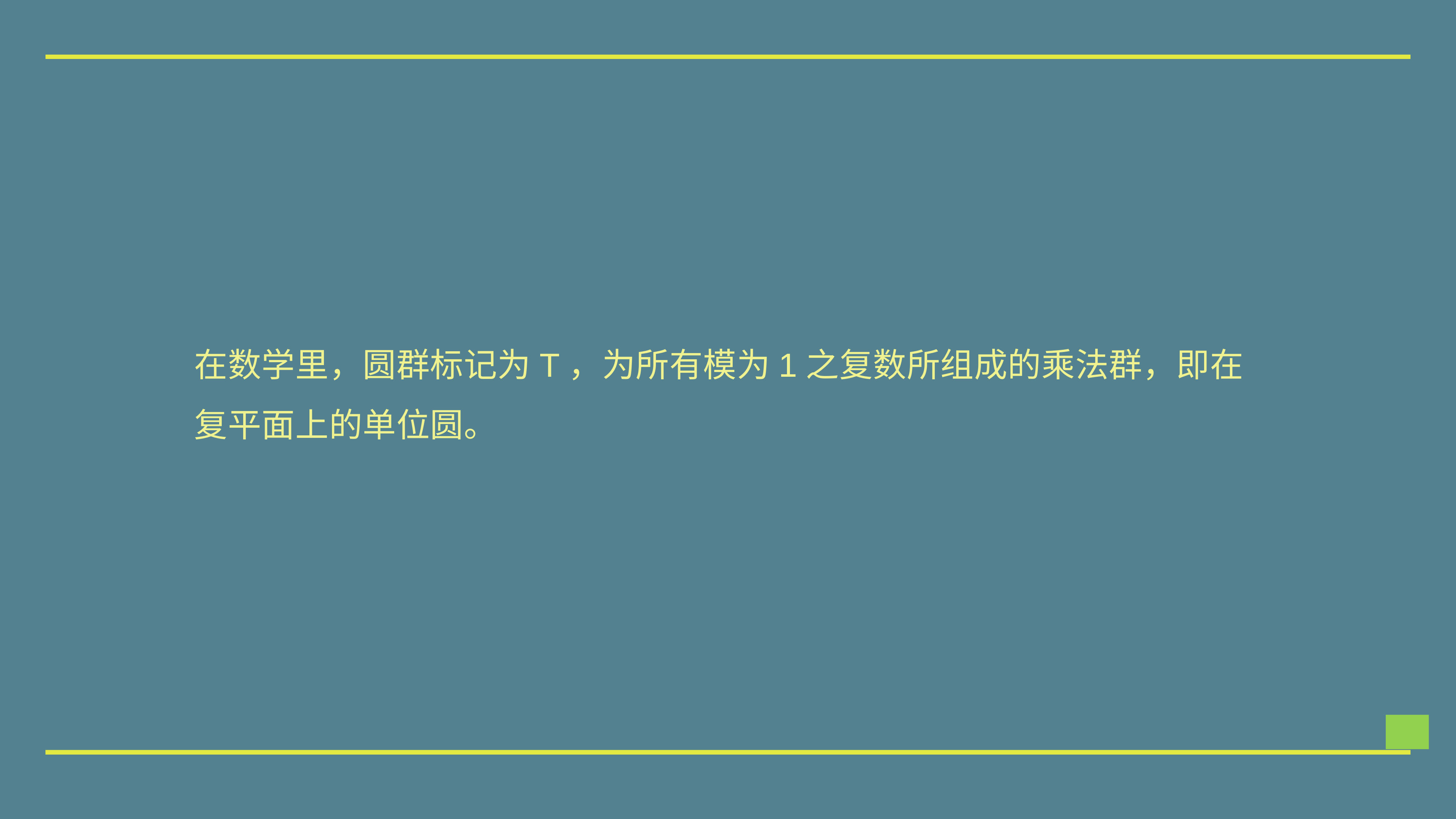

在数学里，圆群标记为T，为所有模为1之复数所组成的乘法群，即在复平面上的单位圆。